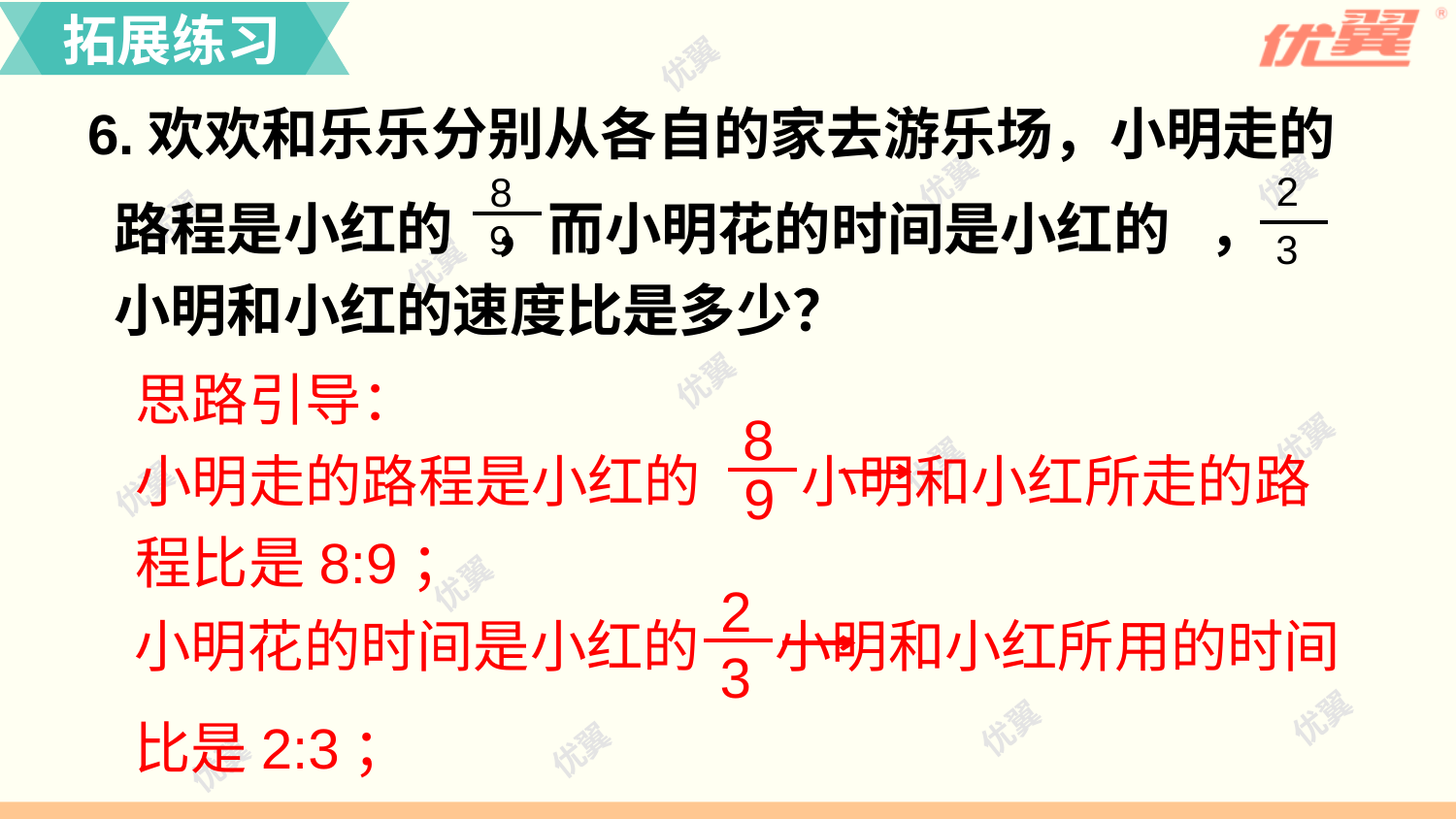

拓展练习

6.欢欢和乐乐分别从各自的家去游乐场，小明走的
 路程是小红的   ，而小明花的时间是小红的   ，
 小明和小红的速度比是多少？
2
3
8
9
思路引导：
小明走的路程是小红的        小明和小红所走的路程比是8:9；
8
9
2
3
小明花的时间是小红的      小明和小红所用的时间比是2:3；